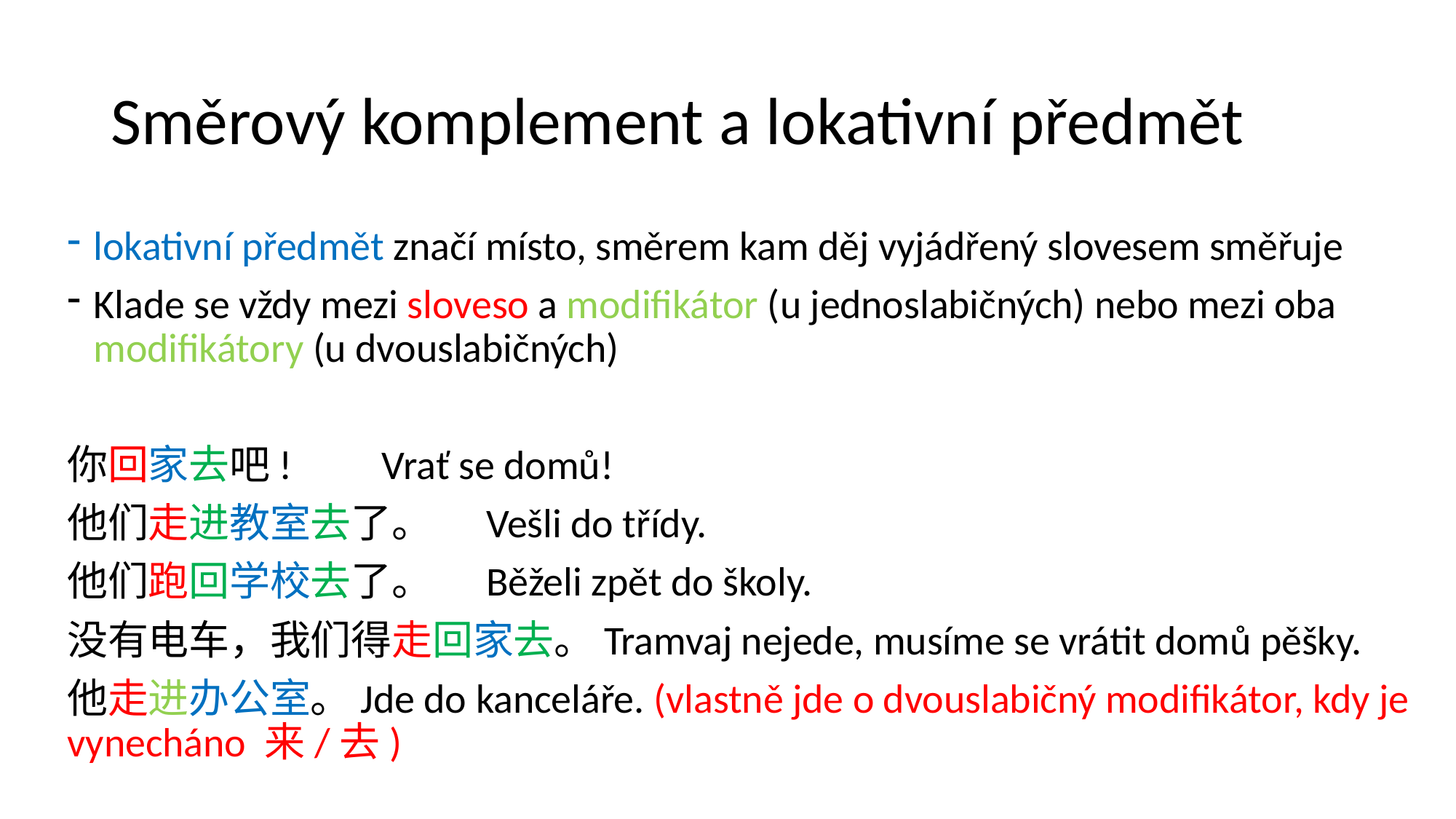

# Směrový komplement a lokativní předmět
lokativní předmět značí místo, směrem kam děj vyjádřený slovesem směřuje
Klade se vždy mezi sloveso a modifikátor (u jednoslabičných) nebo mezi oba modifikátory (u dvouslabičných)

你回家去吧! 			Vrať se domů!
他们走进教室去了。		Vešli do třídy.
他们跑回学校去了。		Běželi zpět do školy.
没有电车，我们得走回家去。Tramvaj nejede, musíme se vrátit domů pěšky.
他走进办公室。Jde do kanceláře. (vlastně jde o dvouslabičný modifikátor, kdy je vynecháno 来/去)